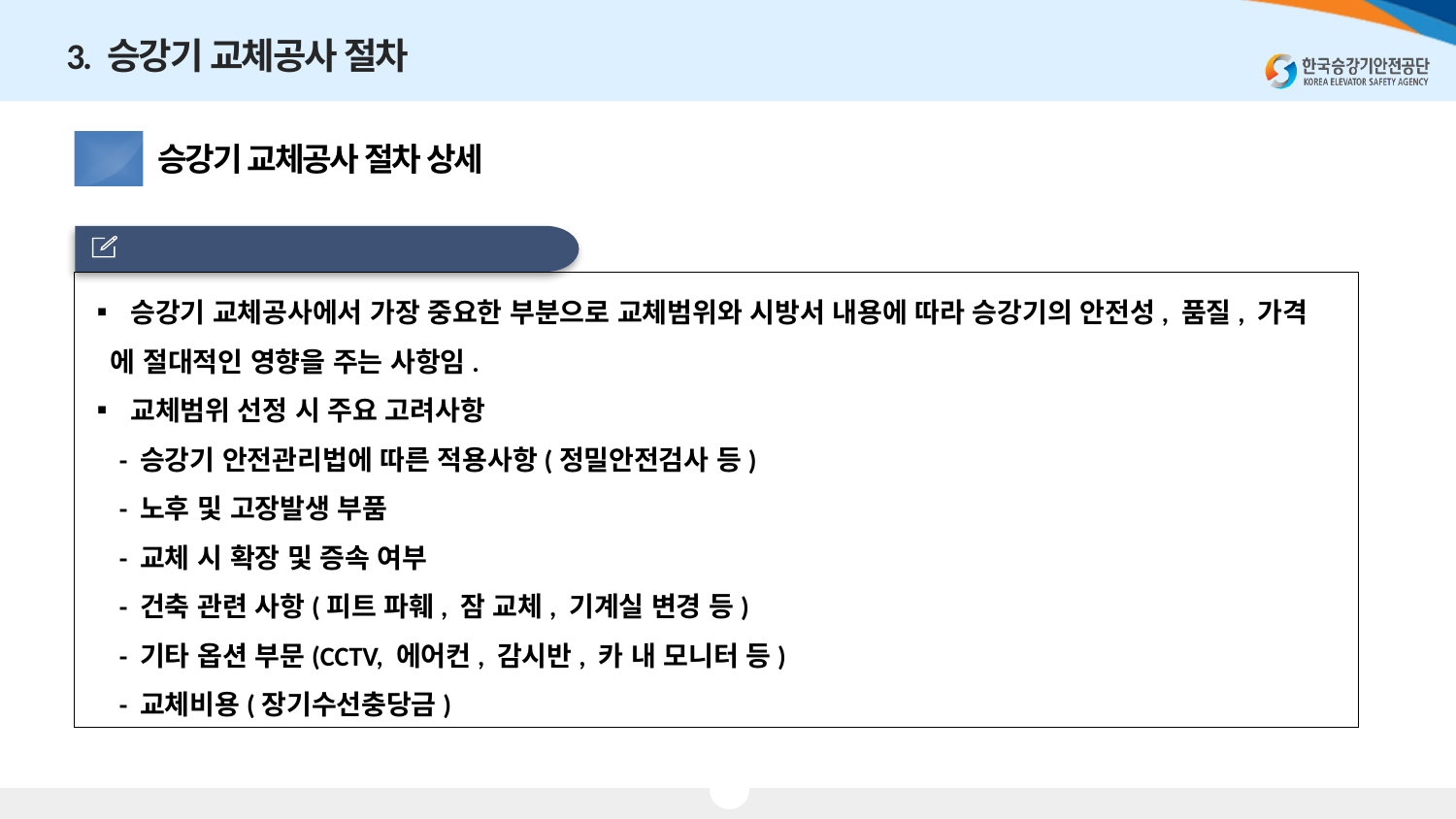

3. 승강기 교체공사 절차
승강기 교체공사 절차 상세
3.2
    교체범위 확정 및 시방서 작성(중요)

▪ 승강기 교체공사에서 가장 중요한 부분으로 교체범위와 시방서 내용에 따라 승강기의 안전성, 품질, 가격
  에 절대적인 영향을 주는 사항임.
▪ 교체범위 선정 시 주요 고려사항
     - 승강기 안전관리법에 따른 적용사항(정밀안전검사 등)
     - 노후 및 고장발생 부품
     - 교체 시 확장 및 증속 여부
     - 건축 관련 사항(피트 파훼, 잠 교체, 기계실 변경 등)
     - 기타 옵션 부문(CCTV, 에어컨, 감시반, 카 내 모니터 등)
     - 교체비용(장기수선충당금)